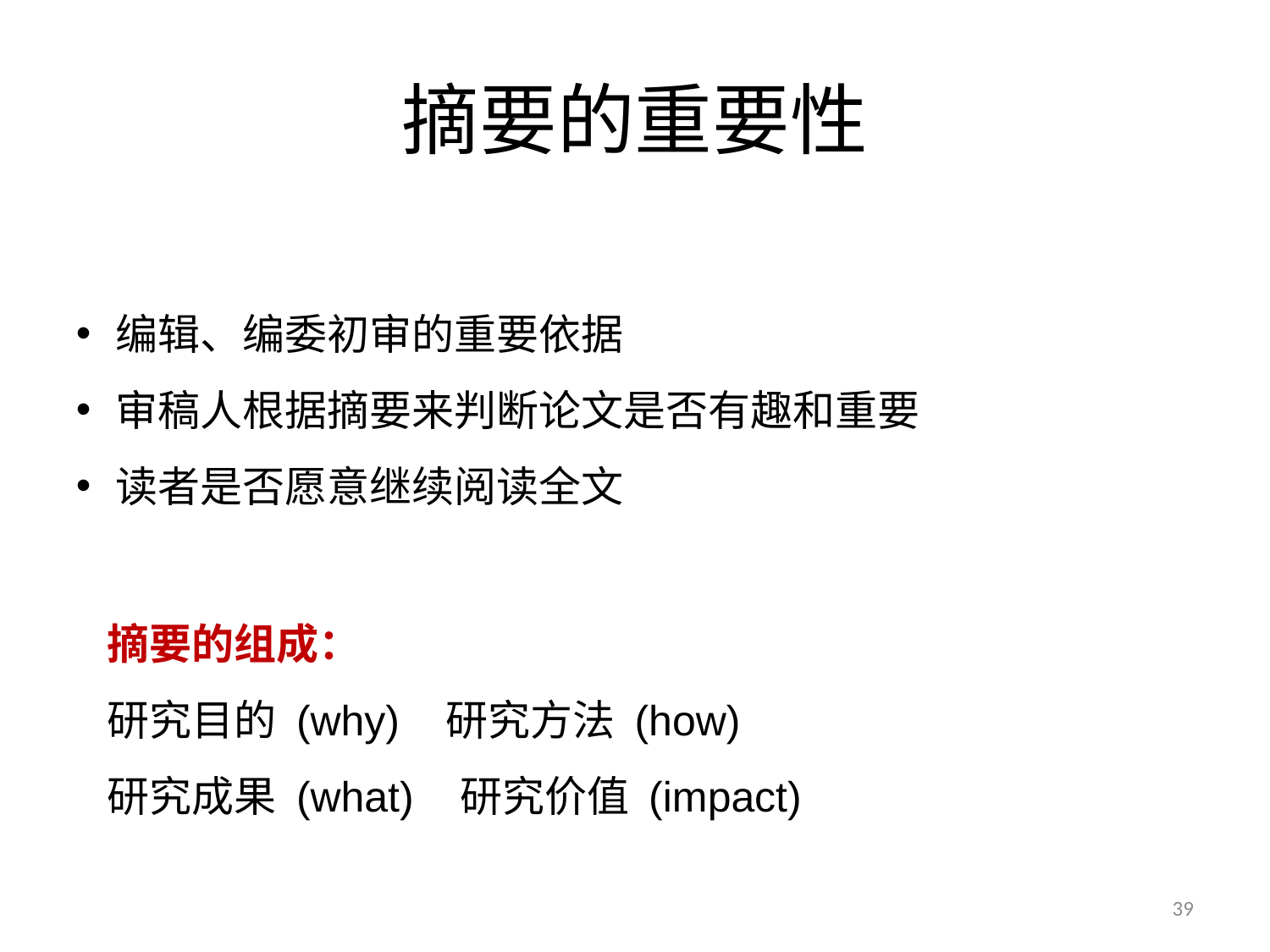

# 摘要的重要性
编辑、编委初审的重要依据
审稿人根据摘要来判断论文是否有趣和重要
读者是否愿意继续阅读全文
摘要的组成：
研究目的 (why)   研究方法 (how)
研究成果 (what)   研究价值 (impact)
39